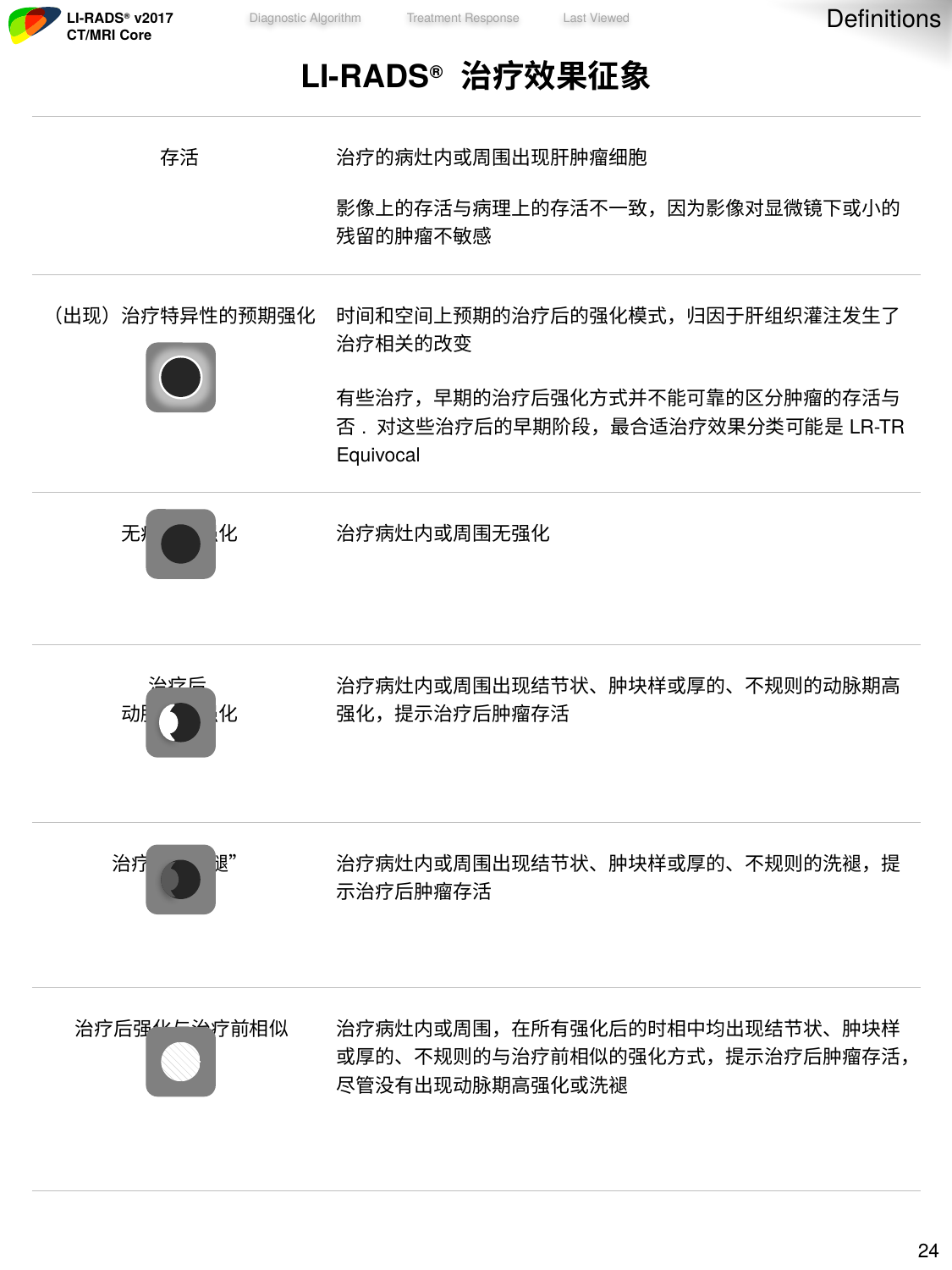

Definitions
| LI-RADS® 治疗效果征象 |  |
| --- | --- |
| 存活 | 治疗的病灶内或周围出现肝肿瘤细胞 影像上的存活与病理上的存活不一致，因为影像对显微镜下或小的残留的肿瘤不敏感 |
| （出现）治疗特异性的预期强化 | 时间和空间上预期的治疗后的强化模式，归因于肝组织灌注发生了治疗相关的改变 有些治疗，早期的治疗后强化方式并不能可靠的区分肿瘤的存活与否. 对这些治疗后的早期阶段，最合适治疗效果分类可能是LR-TR Equivocal |
| 无病灶的强化 | 治疗病灶内或周围无强化 |
| 治疗后 动脉期高强化 | 治疗病灶内或周围出现结节状、肿块样或厚的、不规则的动脉期高强化，提示治疗后肿瘤存活 |
| 治疗后“洗褪” | 治疗病灶内或周围出现结节状、肿块样或厚的、不规则的洗褪，提示治疗后肿瘤存活 |
| 治疗后强化与治疗前相似 | 治疗病灶内或周围，在所有强化后的时相中均出现结节状、肿块样或厚的、不规则的与治疗前相似的强化方式，提示治疗后肿瘤存活，尽管没有出现动脉期高强化或洗褪 |

24